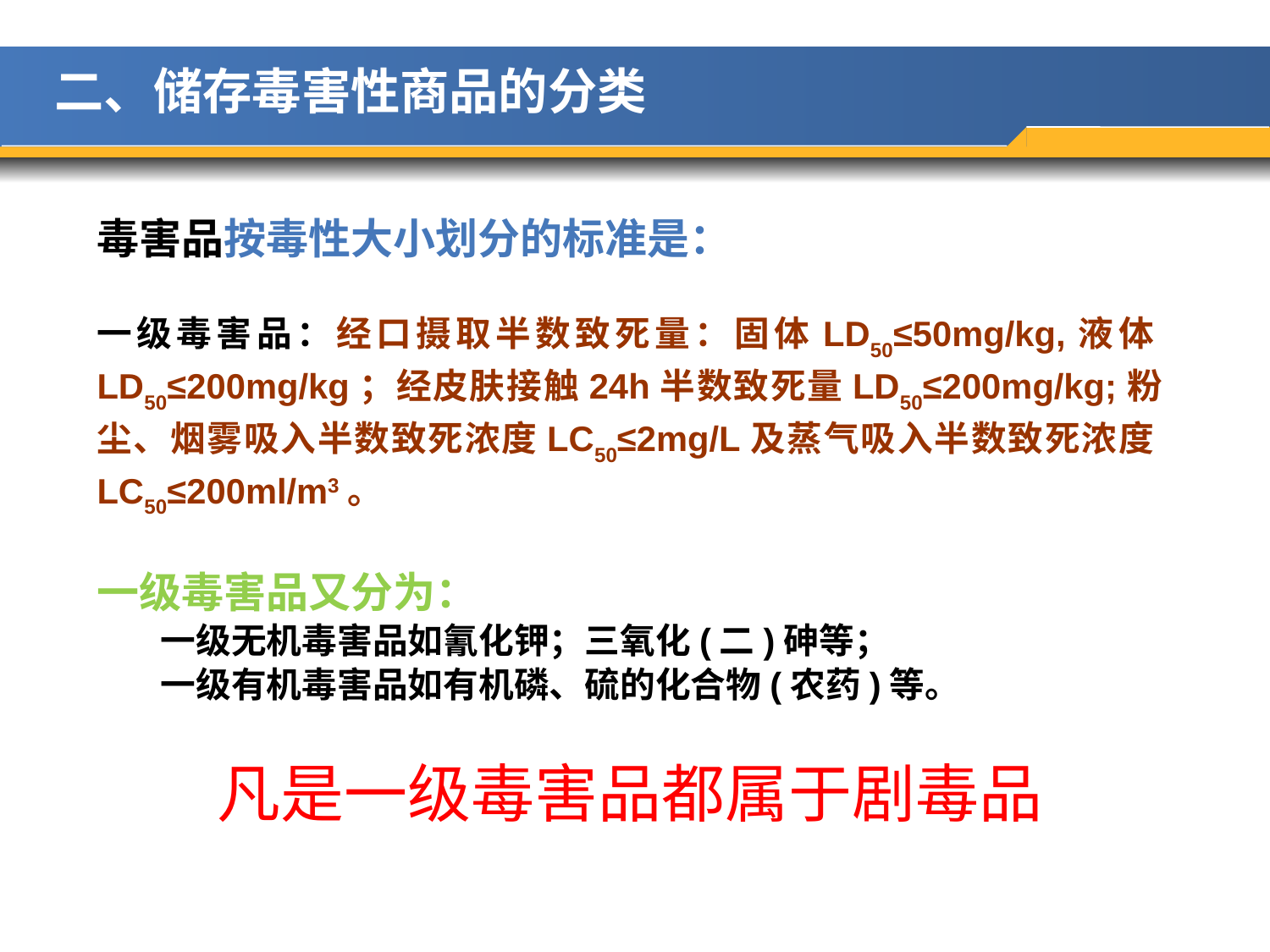

二、储存毒害性商品的分类

毒害品按毒性大小划分的标准是：

一级毒害品：经口摄取半数致死量：固体LD50≤50mg/kg,液体LD50≤200mg/kg；经皮肤接触24h半数致死量LD50≤200mg/kg;粉尘、烟雾吸入半数致死浓度LC50≤2mg/L及蒸气吸入半数致死浓度LC50≤200ml/m3。

一级毒害品又分为：
一级无机毒害品如氰化钾；三氧化(二)砷等；
一级有机毒害品如有机磷、硫的化合物(农药)等。

凡是一级毒害品都属于剧毒品